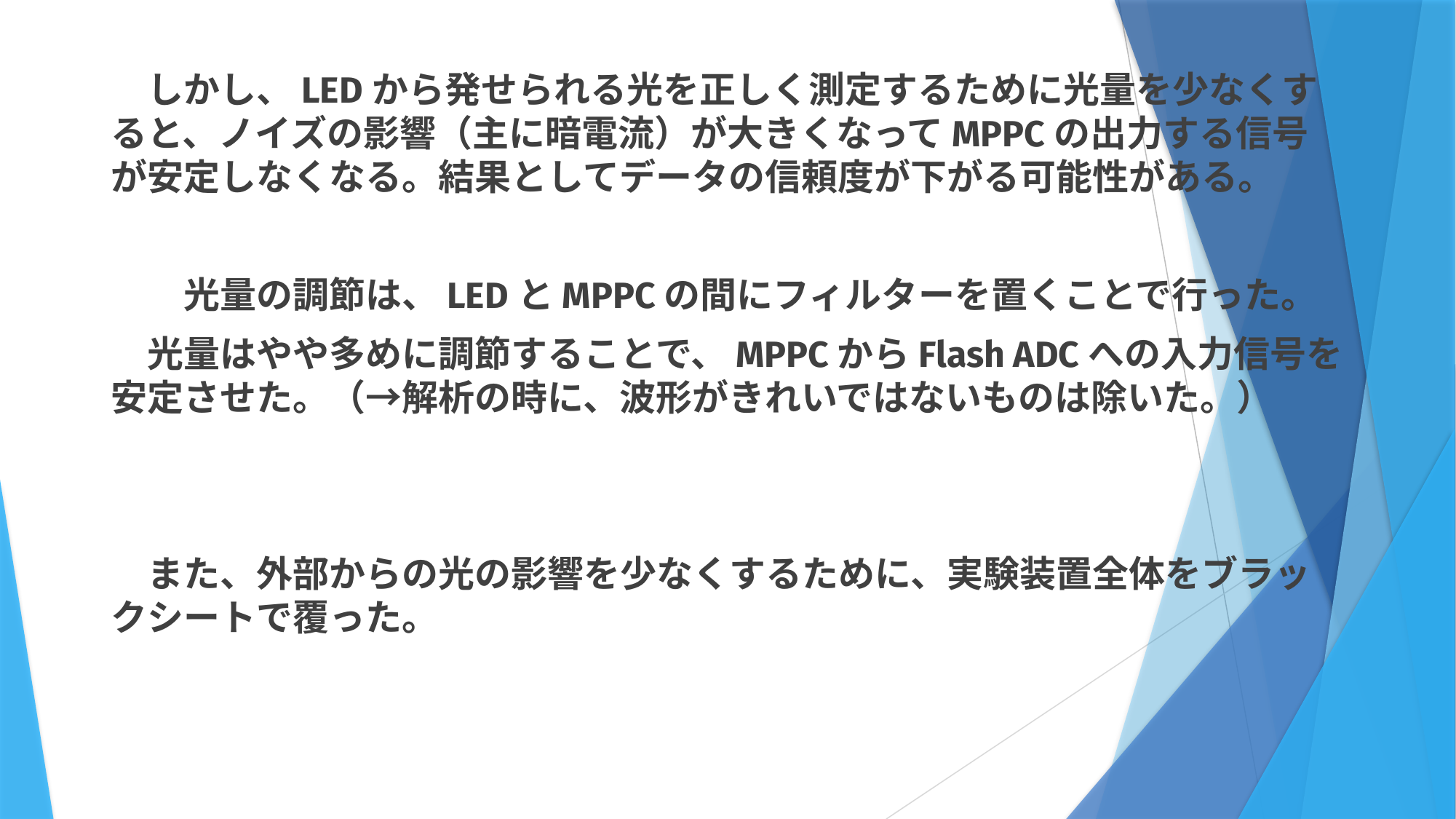

しかし、LEDから発せられる光を正しく測定するために光量を少なくすると、ノイズの影響（主に暗電流）が大きくなってMPPCの出力する信号が安定しなくなる。結果としてデータの信頼度が下がる可能性がある。

　　光量の調節は、LEDとMPPCの間にフィルターを置くことで行った。
　光量はやや多めに調節することで、MPPCからFlash ADCへの入力信号を安定させた。（→解析の時に、波形がきれいではないものは除いた。）

　また、外部からの光の影響を少なくするために、実験装置全体をブラックシートで覆った。